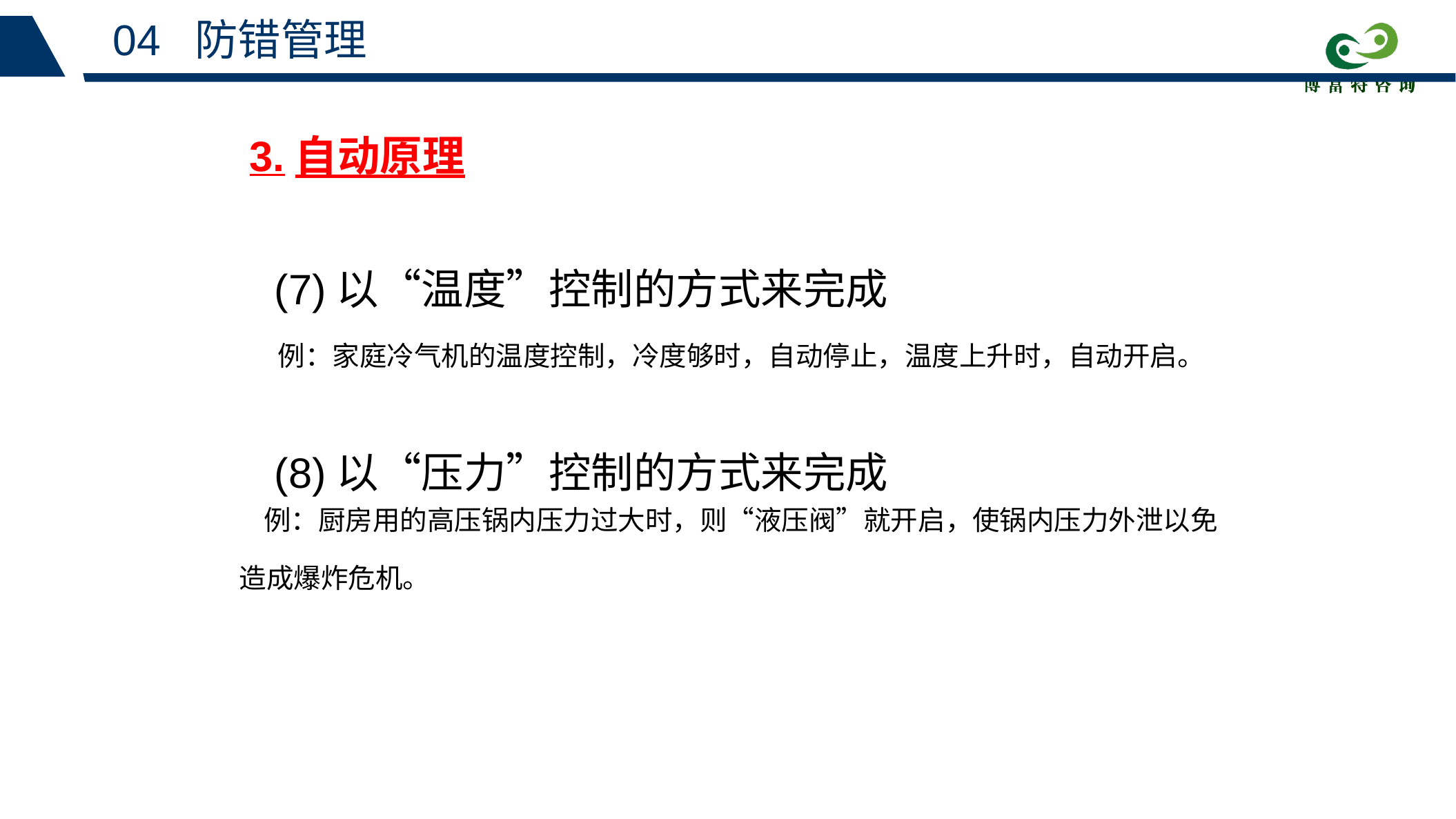

04  防错管理

3.自动原理
   (7)以“温度”控制的方式来完成
   例：家庭冷气机的温度控制，冷度够时，自动停止，温度上升时，自动开启。

   (8)以“压力”控制的方式来完成
   例：厨房用的高压锅内压力过大时，则“液压阀”就开启，使锅内压力外泄以免造成爆炸危机。